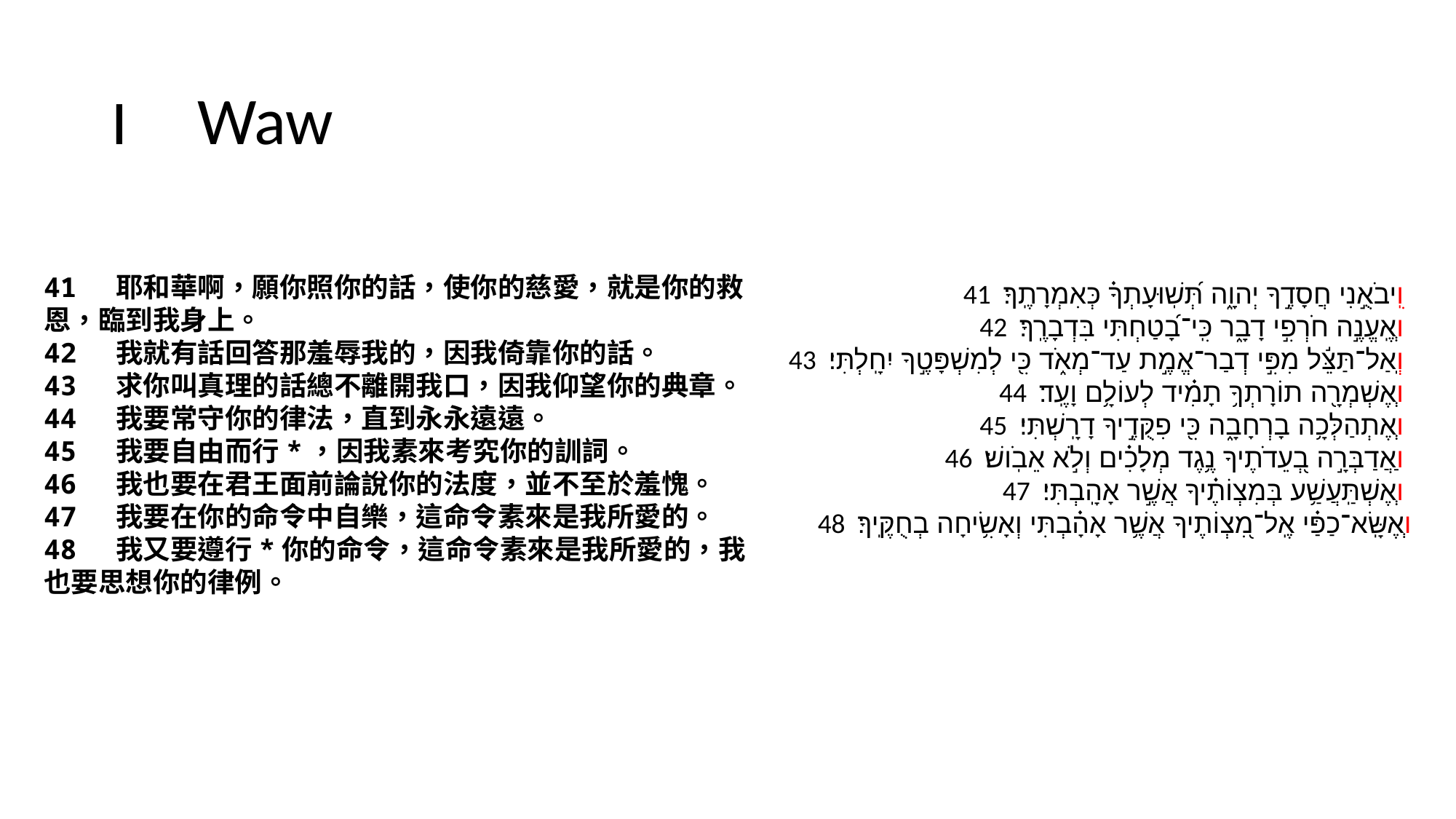

# ו    Waw
41  耶和華啊，願你照你的話，使你的慈愛，就是你的救恩，臨到我身上。
42  我就有話回答那羞辱我的，因我倚靠你的話。
43  求你叫真理的話總不離開我口，因我仰望你的典章。
44  我要常守你的律法，直到永永遠遠。
45  我要自由而行*，因我素來考究你的訓詞。
46  我也要在君王面前論說你的法度，並不至於羞愧。
47  我要在你的命令中自樂，這命令素來是我所愛的。
48  我又要遵行*你的命令，這命令素來是我所愛的，我也要思想你的律例。
41  וִֽיבֹאֻ֣נִי חֲסָדֶ֣ךָ יְהוָ֑ה תְּ֝שֽׁוּעָתְךָ֗ כְּאִמְרָתֶֽךָ׃
42  וְאֶֽעֱנֶ֣ה חֹרְפִ֣י דָבָ֑ר כִּֽי־בָ֝טַחְתִּי בִּדְבָרֶֽךָ׃
43  וְֽאַל־תַּצֵּ֬ל מִפִּ֣י דְבַר־אֱמֶ֣ת עַד־מְאֹ֑ד כִּ֖י לְמִשְׁפָּטֶ֣ךָ יִחָֽלְתִּי׃
44  וְאֶשְׁמְרָ֖ה תוֹרָתְךָ֥ תָמִ֗יד לְעוֹלָ֥ם וָעֶֽד׃
45  וְאֶתְהַלְּכָ֥ה בָרְחָבָ֑ה כִּ֖י פִקֻּדֶ֣יךָ דָרָֽשְׁתִּי׃
46  וַאֲדַבְּרָ֣ה בְ֭עֵדֹתֶיךָ נֶ֥גֶד מְלָכִ֗ים וְלֹ֣א אֵבֹֽושׁ׃
47  וְאֶשְׁתַּֽעֲשַׁ֥ע בְּמִצְוֹתֶ֗יךָ אֲשֶׁ֣ר אָהָֽבְתִּי׃
48  וְאֶשָּֽׂא־כַפַּ֗י אֶֽל־מִ֭צְוֹתֶיךָ אֲשֶׁ֥ר אָהָ֗בְתִּי וְאָשִׂ֥יחָה בְחֻקֶּֽיךָ׃